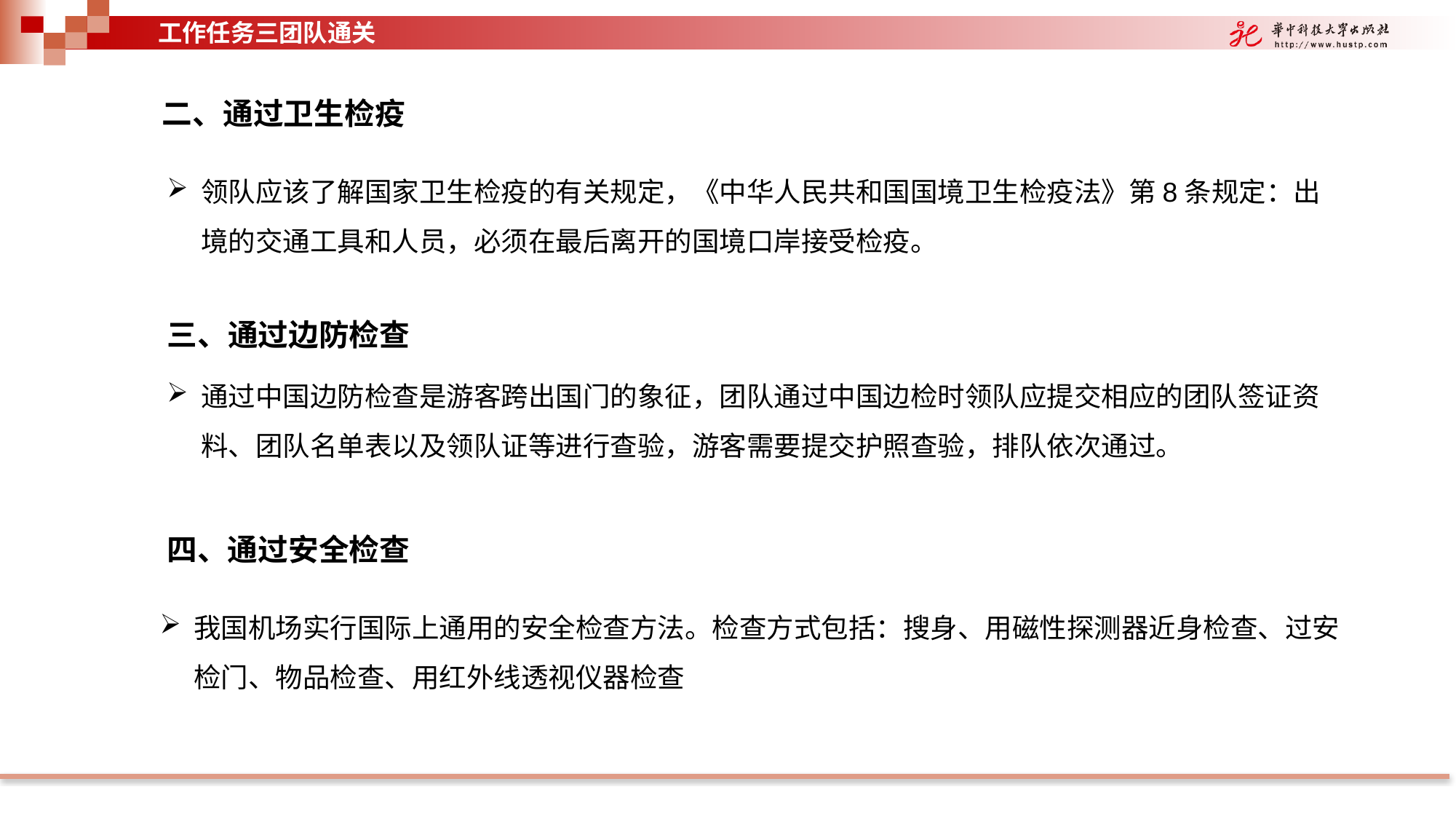

工作任务三团队通关
二、通过卫生检疫
领队应该了解国家卫生检疫的有关规定，《中华人民共和国国境卫生检疫法》第8条规定：出境的交通工具和人员，必须在最后离开的国境口岸接受检疫。
三、通过边防检查
通过中国边防检查是游客跨出国门的象征，团队通过中国边检时领队应提交相应的团队签证资料、团队名单表以及领队证等进行查验，游客需要提交护照查验，排队依次通过。
四、通过安全检查
我国机场实行国际上通用的安全检查方法。检查方式包括：搜身、用磁性探测器近身检查、过安检门、物品检查、用红外线透视仪器检查